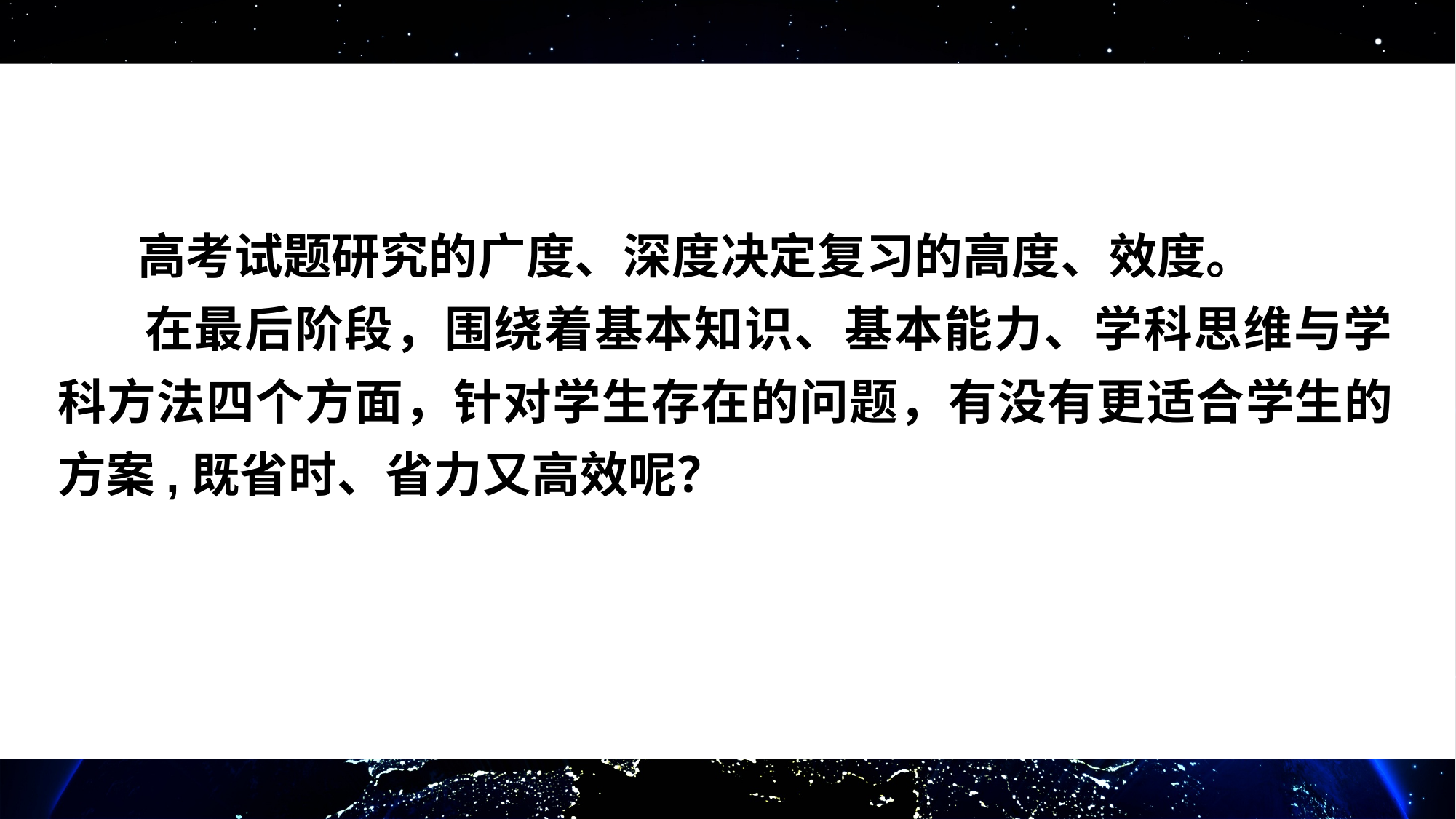

高考试题研究的广度、深度决定复习的高度、效度。
    在最后阶段，围绕着基本知识、基本能力、学科思维与学科方法四个方面，针对学生存在的问题，有没有更适合学生的方案,既省时、省力又高效呢？